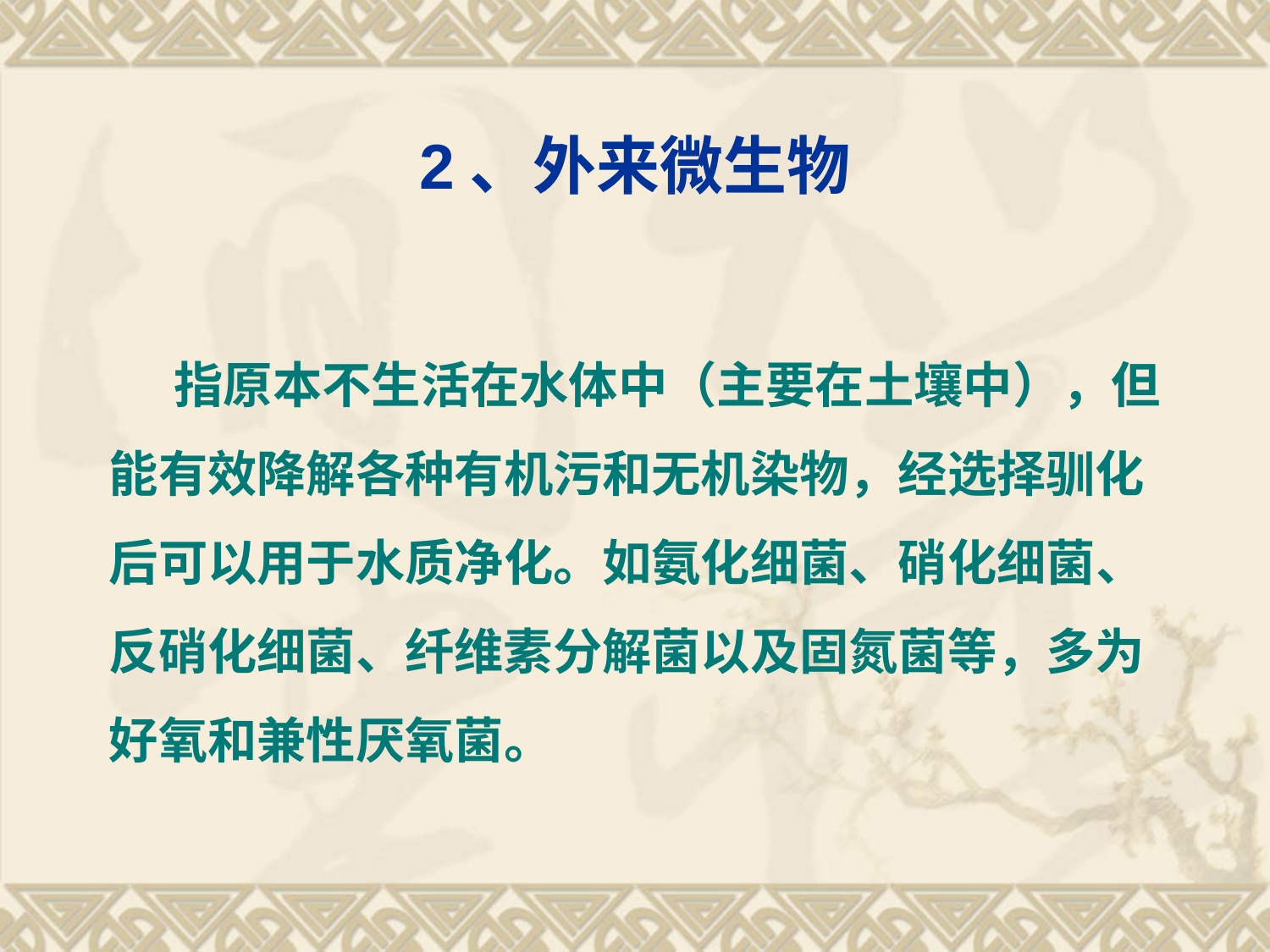

# 2、外来微生物
         指原本不生活在水体中（主要在土壤中），但能有效降解各种有机污和无机染物，经选择驯化后可以用于水质净化。如氨化细菌、硝化细菌、反硝化细菌、纤维素分解菌以及固氮菌等，多为好氧和兼性厌氧菌。